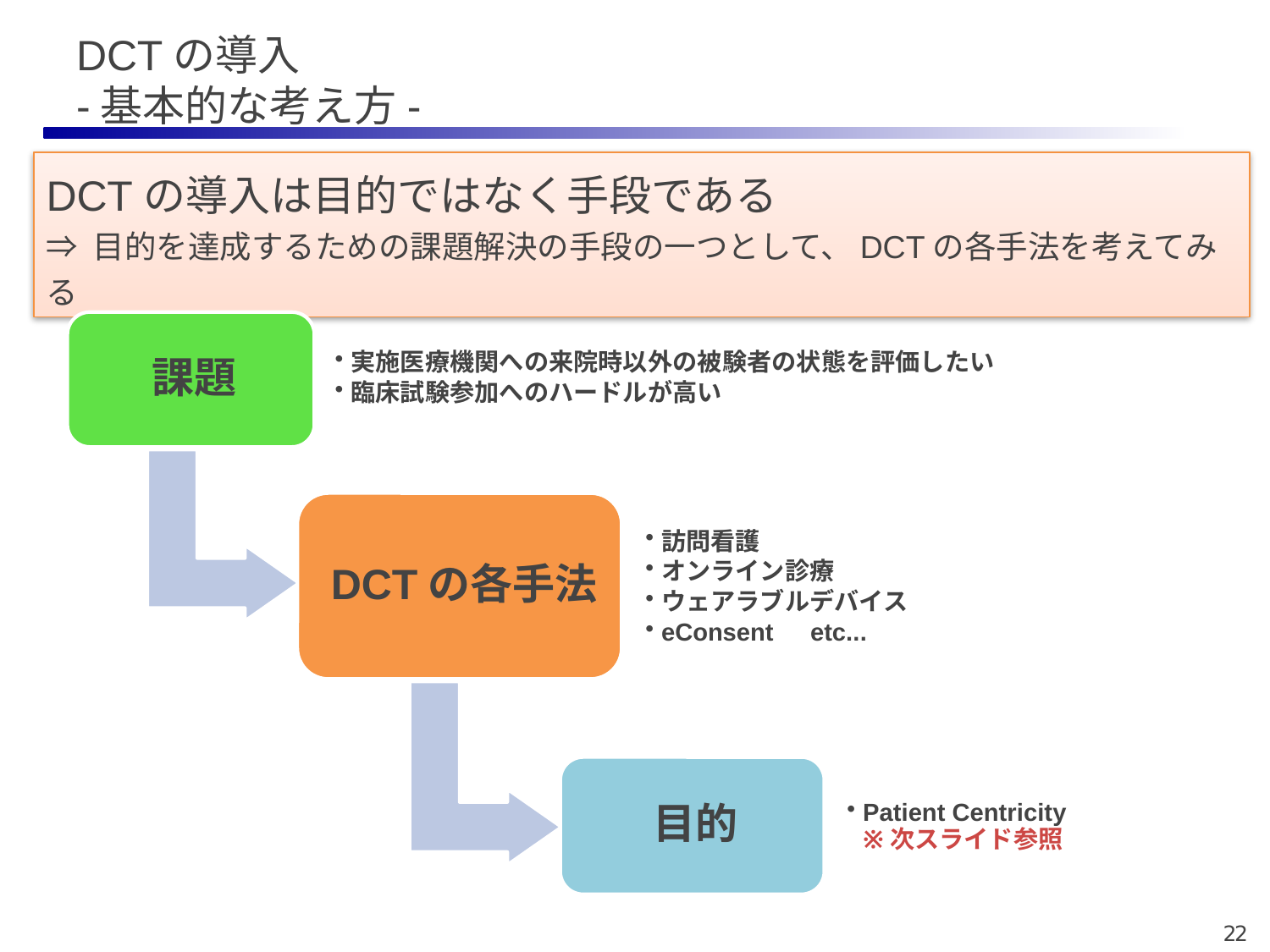

# DCTの導入 -基本的な考え方-
DCTの導入は目的ではなく手段である
⇒ 目的を達成するための課題解決の手段の一つとして、DCTの各手法を考えてみる
課題
実施医療機関への来院時以外の被験者の状態を評価したい
臨床試験参加へのハードルが高い
DCTの各手法
訪問看護
オンライン診療
ウェアラブルデバイス
eConsent　etc...
目的
Patient Centricity
※次スライド参照
22